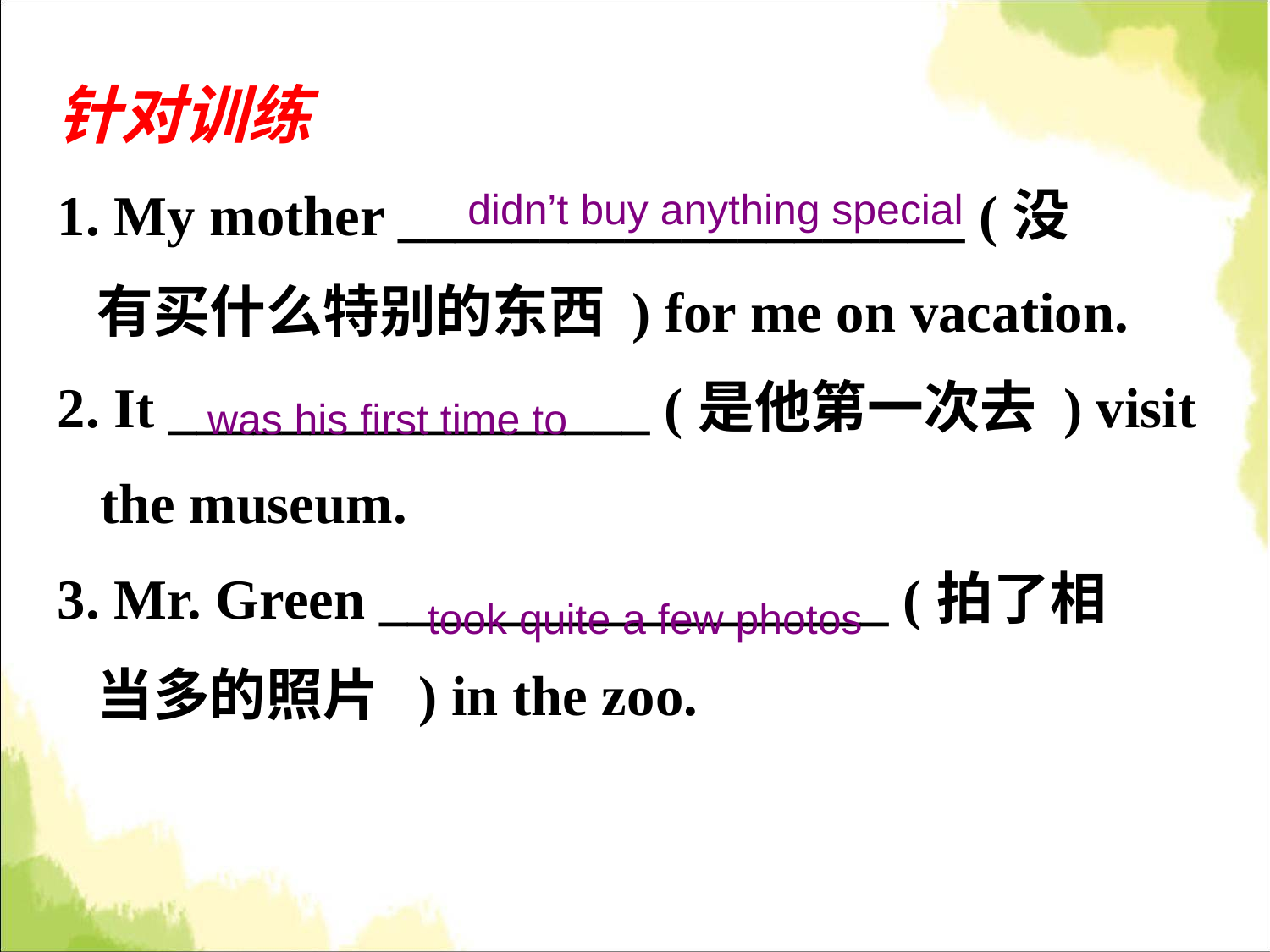

针对训练
1. My mother ____________________ (没
  有买什么特别的东西 ) for me on vacation.
2. It _________________ (是他第一次去 ) visit
   the museum.
3. Mr. Green __________________ (拍了相
  当多的照片  ) in the zoo.
didn’t buy anything special
was his first time to
took quite a few photos